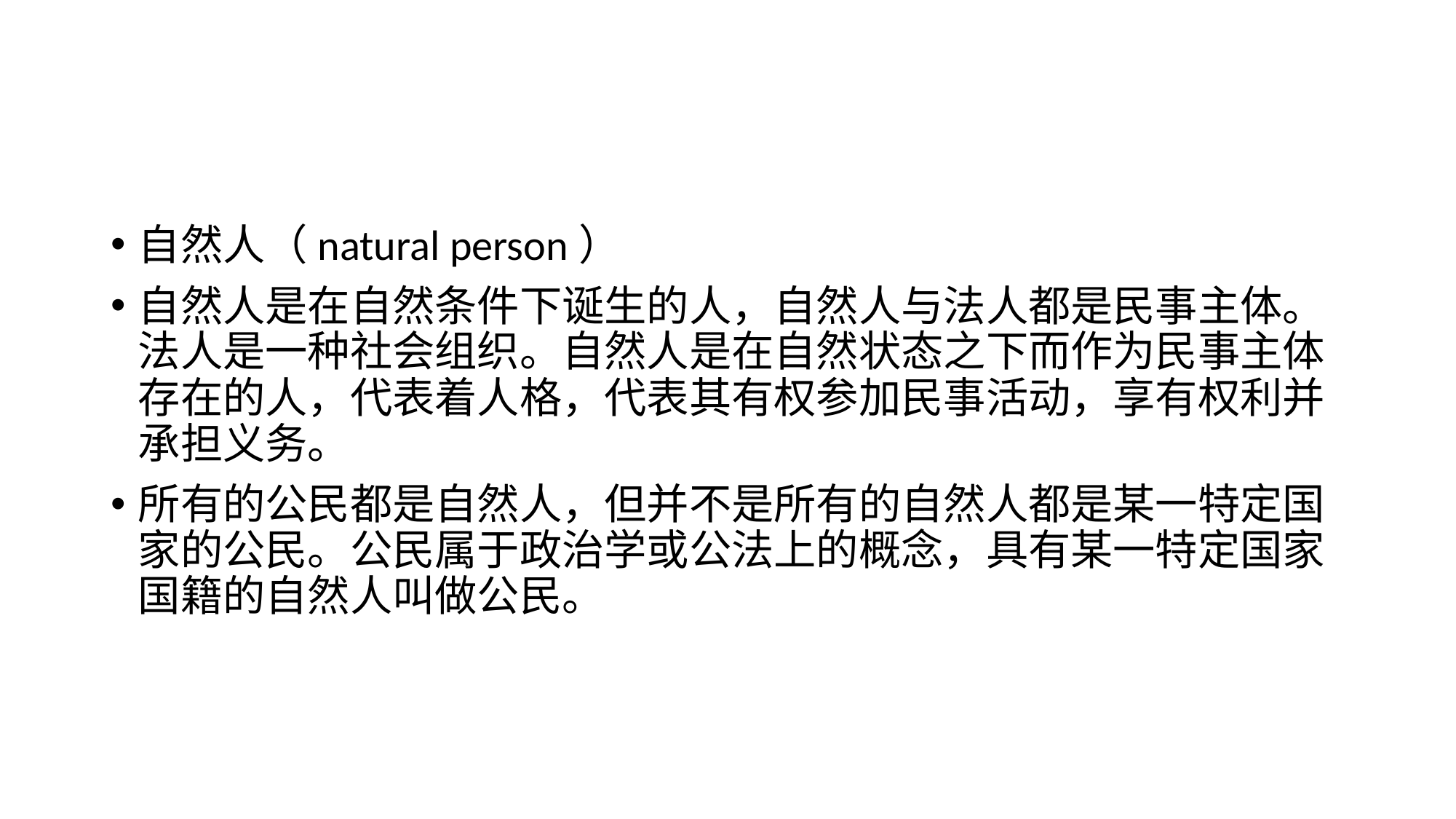

#
自然人（natural person）
自然人是在自然条件下诞生的人，自然人与法人都是民事主体。法人是一种社会组织。自然人是在自然状态之下而作为民事主体存在的人，代表着人格，代表其有权参加民事活动，享有权利并承担义务。
所有的公民都是自然人，但并不是所有的自然人都是某一特定国家的公民。公民属于政治学或公法上的概念，具有某一特定国家国籍的自然人叫做公民。